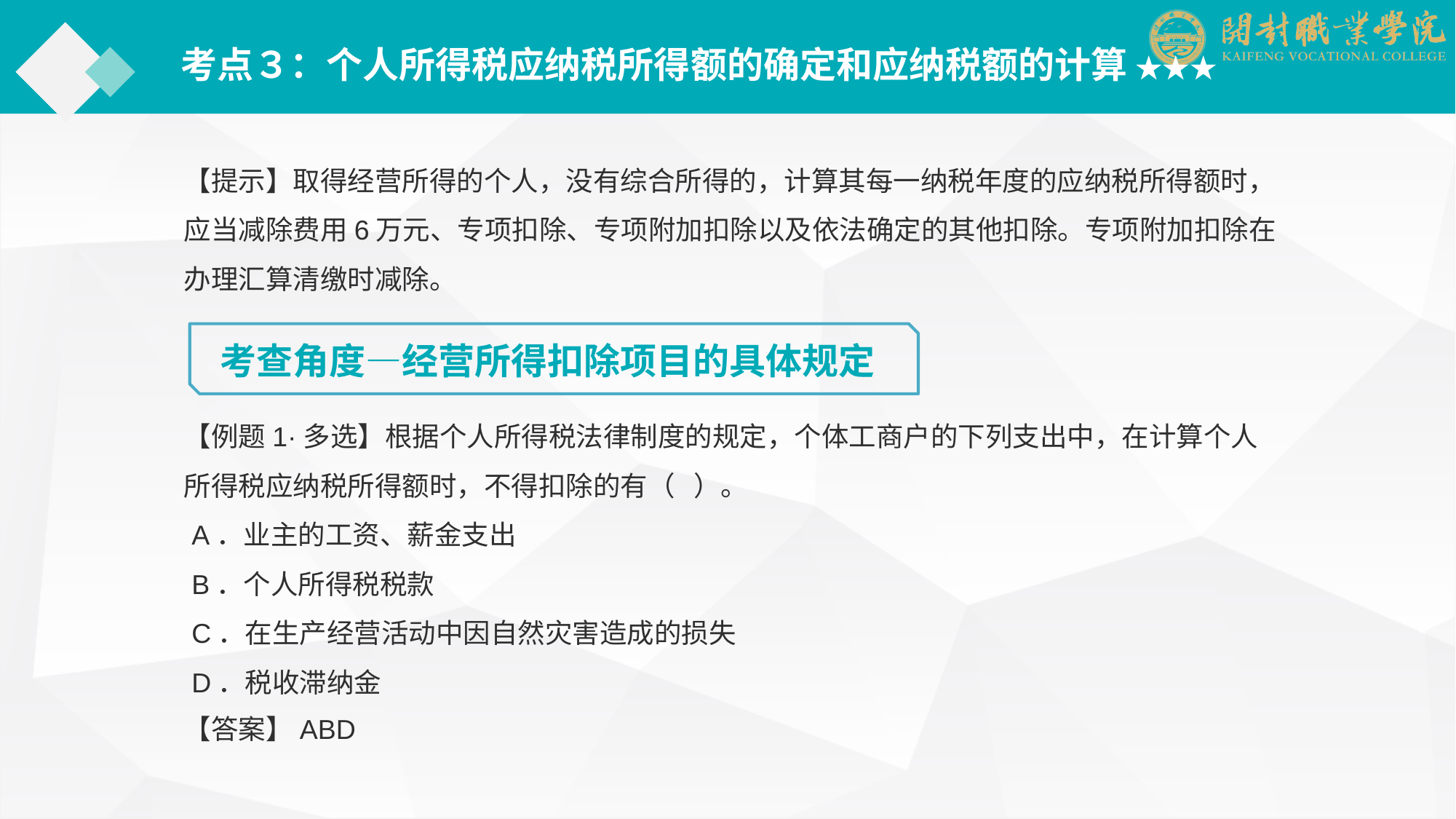

考点３：个人所得税应纳税所得额的确定和应纳税额的计算 ★★★
【提示】取得经营所得的个人，没有综合所得的，计算其每一纳税年度的应纳税所得额时，应当减除费用6万元、专项扣除、专项附加扣除以及依法确定的其他扣除。专项附加扣除在办理汇算清缴时减除。

考查角度—经营所得扣除项目的具体规定
【例题1·多选】根据个人所得税法律制度的规定，个体工商户的下列支出中，在计算个人所得税应纳税所得额时，不得扣除的有（   ）。
 A．业主的工资、薪金支出
 B．个人所得税税款
 C．在生产经营活动中因自然灾害造成的损失
 D．税收滞纳金
【答案】ABD